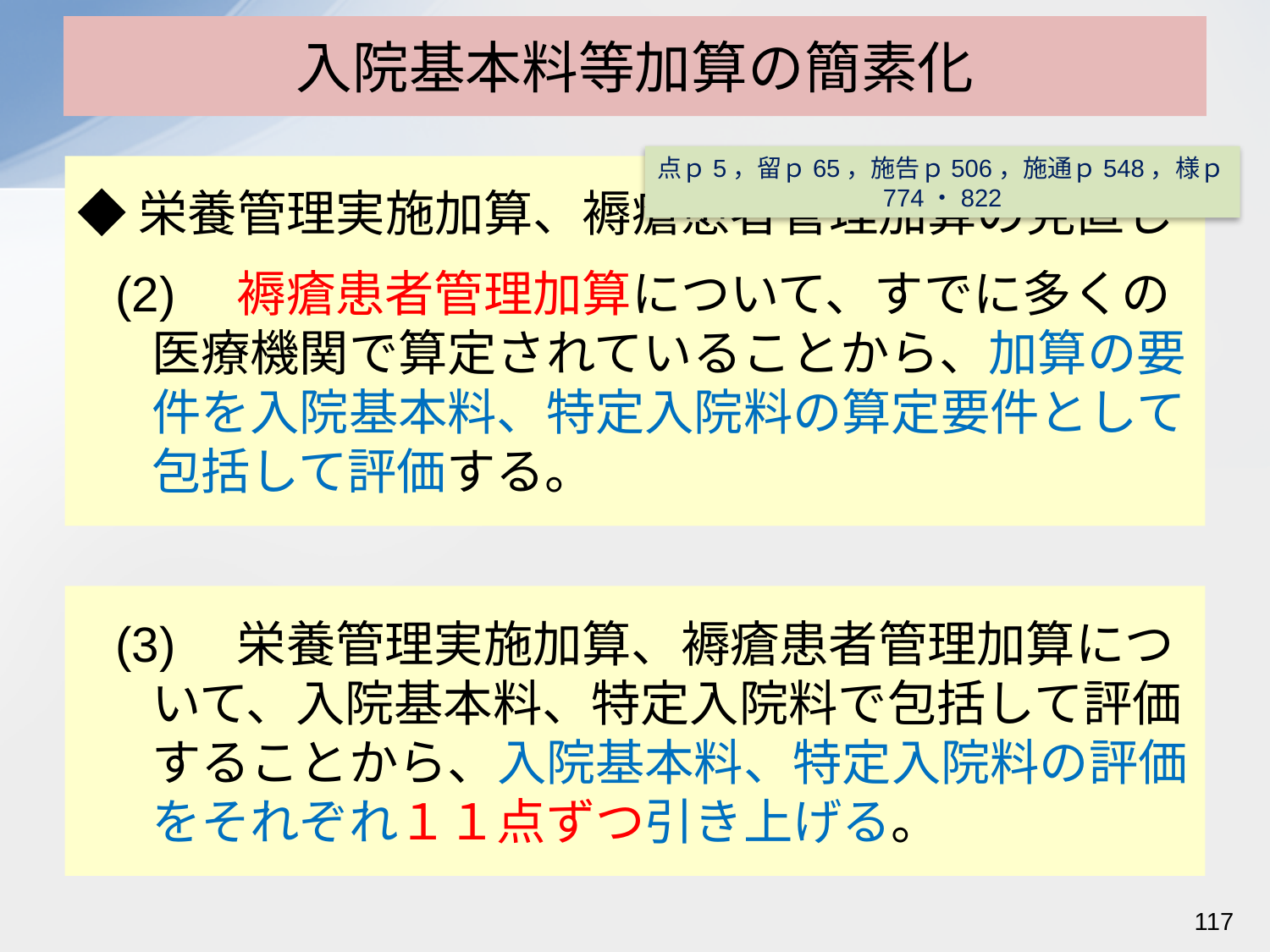

# 入院基本料等加算の簡素化
点ｐ5，留ｐ65，施告ｐ506，施通ｐ548，様ｐ774・822
◆栄養管理実施加算、褥瘡患者管理加算の見直し
(2)　褥瘡患者管理加算について、すでに多くの医療機関で算定されていることから、加算の要件を入院基本料、特定入院料の算定要件として包括して評価する。
(3)　栄養管理実施加算、褥瘡患者管理加算について、入院基本料、特定入院料で包括して評価することから、入院基本料、特定入院料の評価をそれぞれ１１点ずつ引き上げる。
117